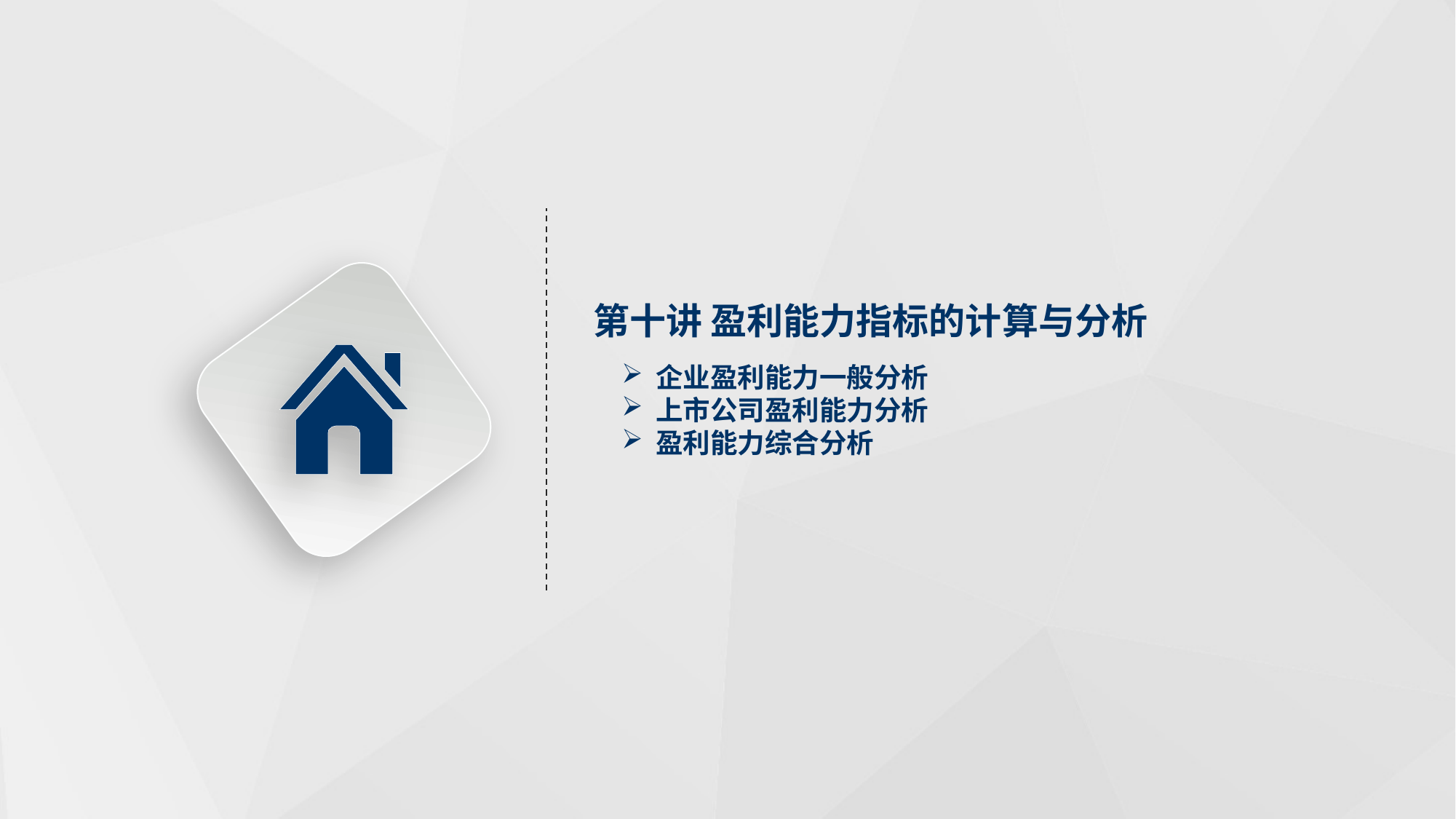

第十讲 盈利能力指标的计算与分析

企业盈利能力一般分析
上市公司盈利能力分析
盈利能力综合分析